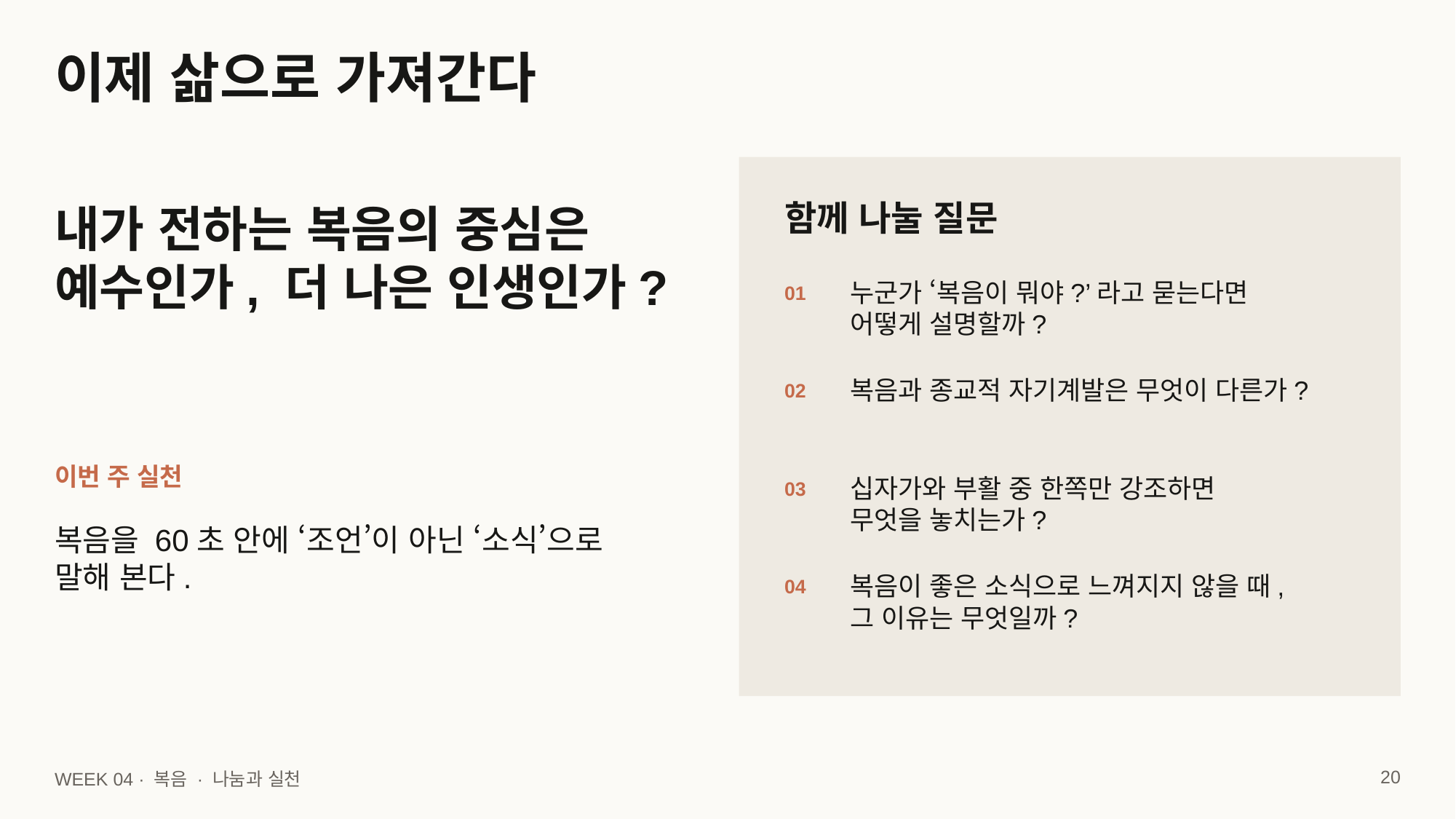

이제 삶으로 가져간다

함께 나눌 질문
내가 전하는 복음의 중심은
예수인가, 더 나은 인생인가?
누군가 ‘복음이 뭐야?’라고 묻는다면
어떻게 설명할까?
01
복음과 종교적 자기계발은 무엇이 다른가?
02
이번 주 실천
십자가와 부활 중 한쪽만 강조하면
무엇을 놓치는가?
03
복음을 60초 안에 ‘조언’이 아닌 ‘소식’으로 말해 본다.
복음이 좋은 소식으로 느껴지지 않을 때,
그 이유는 무엇일까?
04
20
WEEK 04 · 복음 · 나눔과 실천